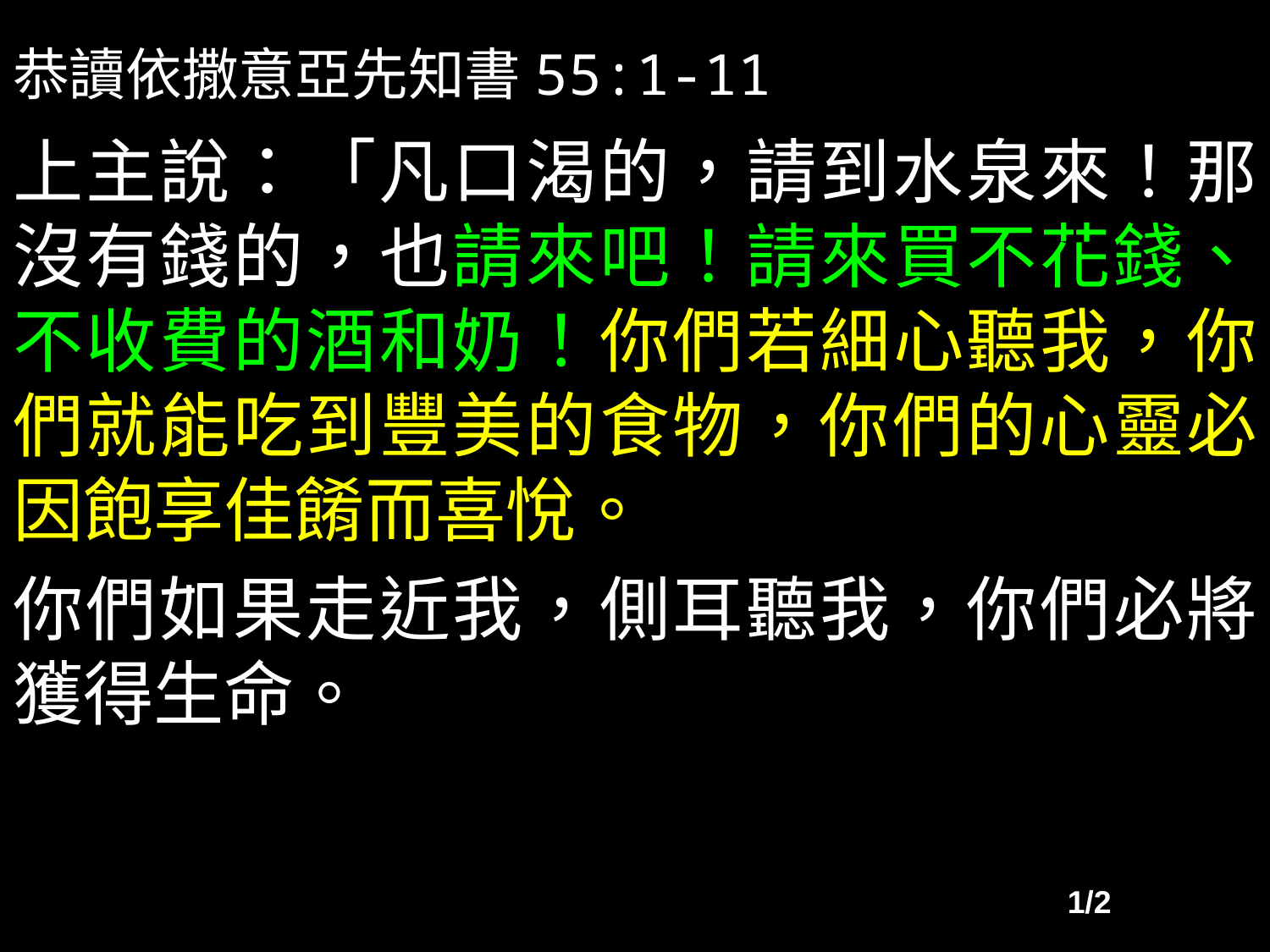

恭讀依撒意亞先知書55:1-11
上主說：「凡口渴的，請到水泉來！那沒有錢的，也請來吧！請來買不花錢、不收費的酒和奶！你們若細心聽我，你們就能吃到豐美的食物，你們的心靈必因飽享佳餚而喜悅。
你們如果走近我，側耳聽我，你們必將獲得生命。
1/2